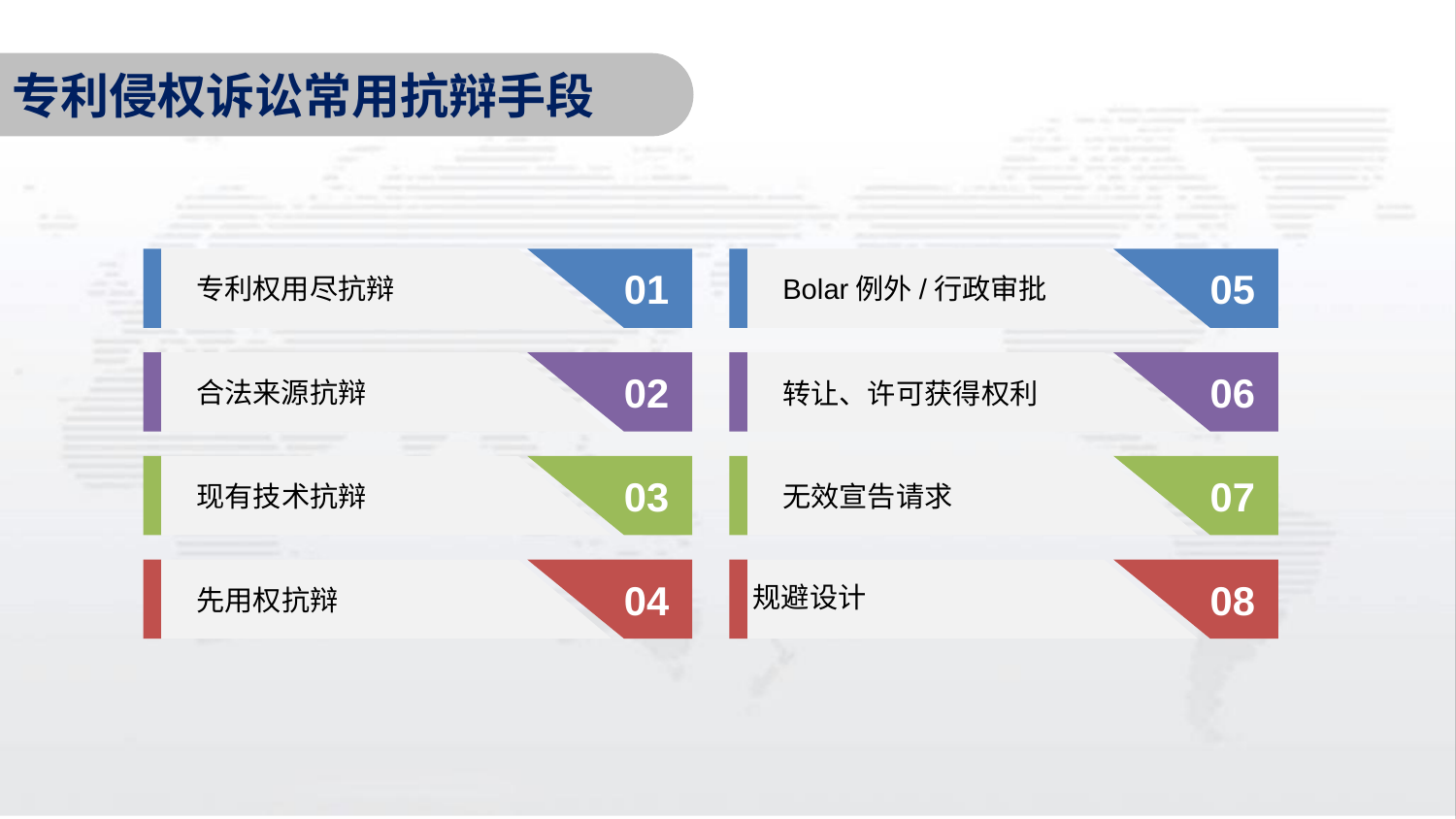

专利侵权诉讼常用抗辩手段

01
专利权用尽抗辩

05
Bolar例外/行政审批

02
合法来源抗辩

06
转让、许可获得权利

03
现有技术抗辩

07
无效宣告请求

04
先用权抗辩

08

规避设计